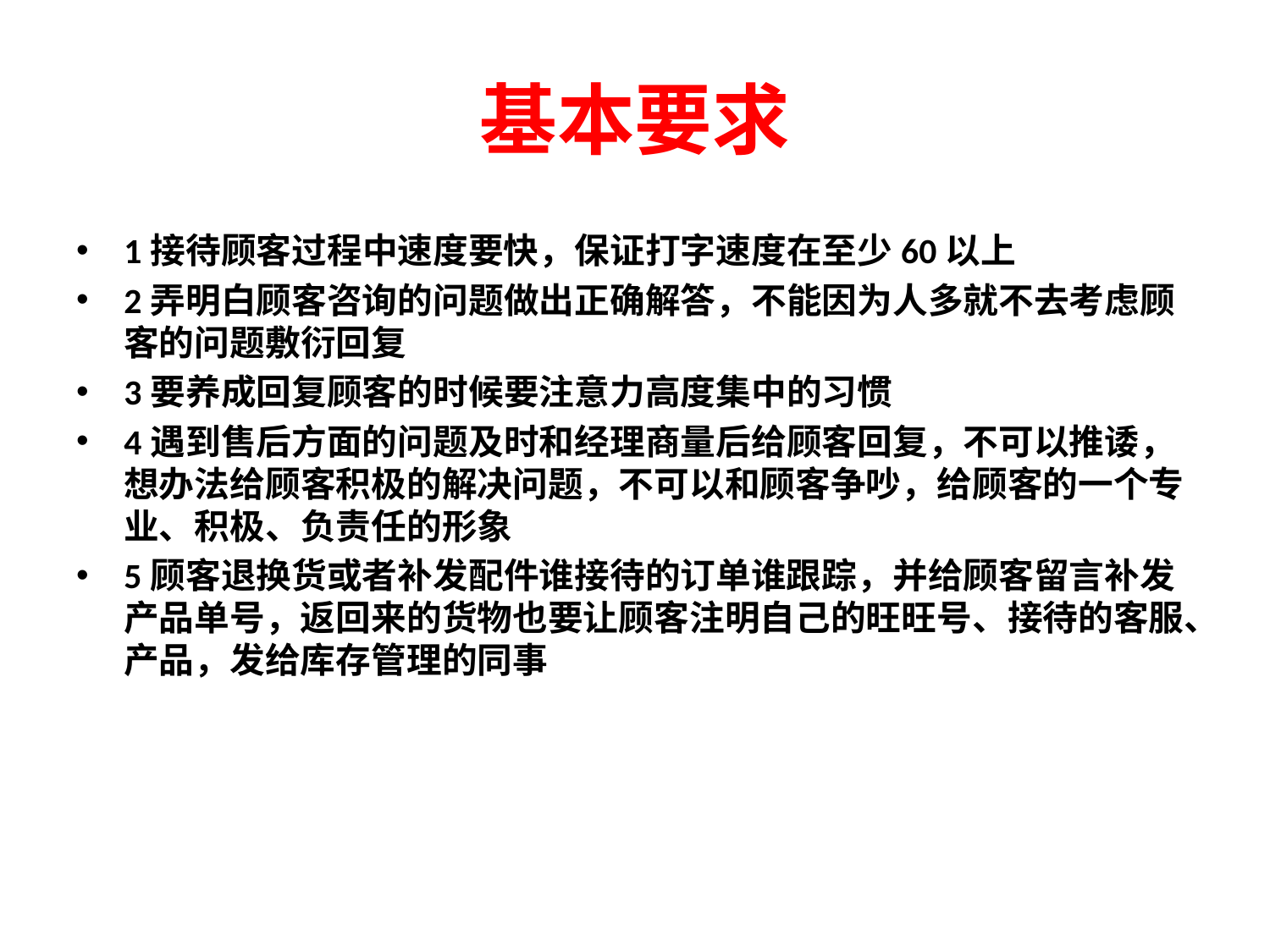

# 基本要求
1接待顾客过程中速度要快，保证打字速度在至少60以上
2弄明白顾客咨询的问题做出正确解答，不能因为人多就不去考虑顾客的问题敷衍回复
3要养成回复顾客的时候要注意力高度集中的习惯
4遇到售后方面的问题及时和经理商量后给顾客回复，不可以推诿，想办法给顾客积极的解决问题，不可以和顾客争吵，给顾客的一个专业、积极、负责任的形象
5顾客退换货或者补发配件谁接待的订单谁跟踪，并给顾客留言补发产品单号，返回来的货物也要让顾客注明自己的旺旺号、接待的客服、产品，发给库存管理的同事